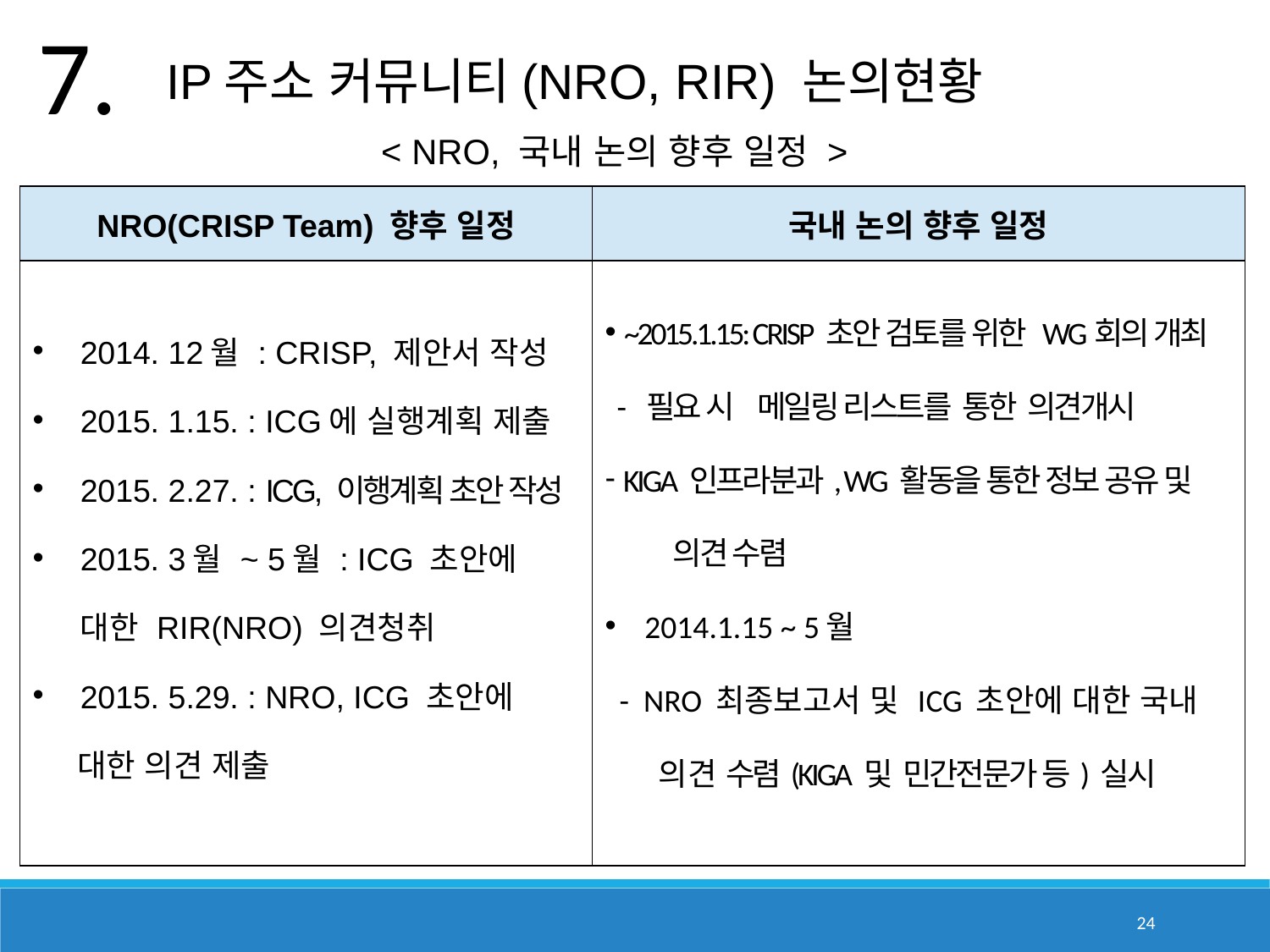

7.
     IP주소 커뮤니티(NRO, RIR) 논의현황
< NRO, 국내 논의 향후 일정 >
| NRO(CRISP Team) 향후 일정 | 국내 논의 향후 일정 |
| --- | --- |
| 2014. 12월 : CRISP, 제안서 작성 2015. 1.15. : ICG에 실행계획 제출 2015. 2.27. : ICG, 이행계획 초안 작성 2015. 3월 ~ 5월 : ICG 초안에 대한 RIR(NRO) 의견청취 2015. 5.29. : NRO, ICG 초안에 대한 의견 제출 | ~2015.1.15: CRISP 초안 검토를 위한 WG회의 개최 - 필요 시 메일링 리스트를 통한 의견개시 KIGA 인프라분과, WG 활동을 통한 정보 공유 및 의견 수렴 2014.1.15 ~ 5월 - NRO 최종보고서 및 ICG 초안에 대한 국내 의견 수렴(KIGA 및 민간전문가 등) 실시 |
24